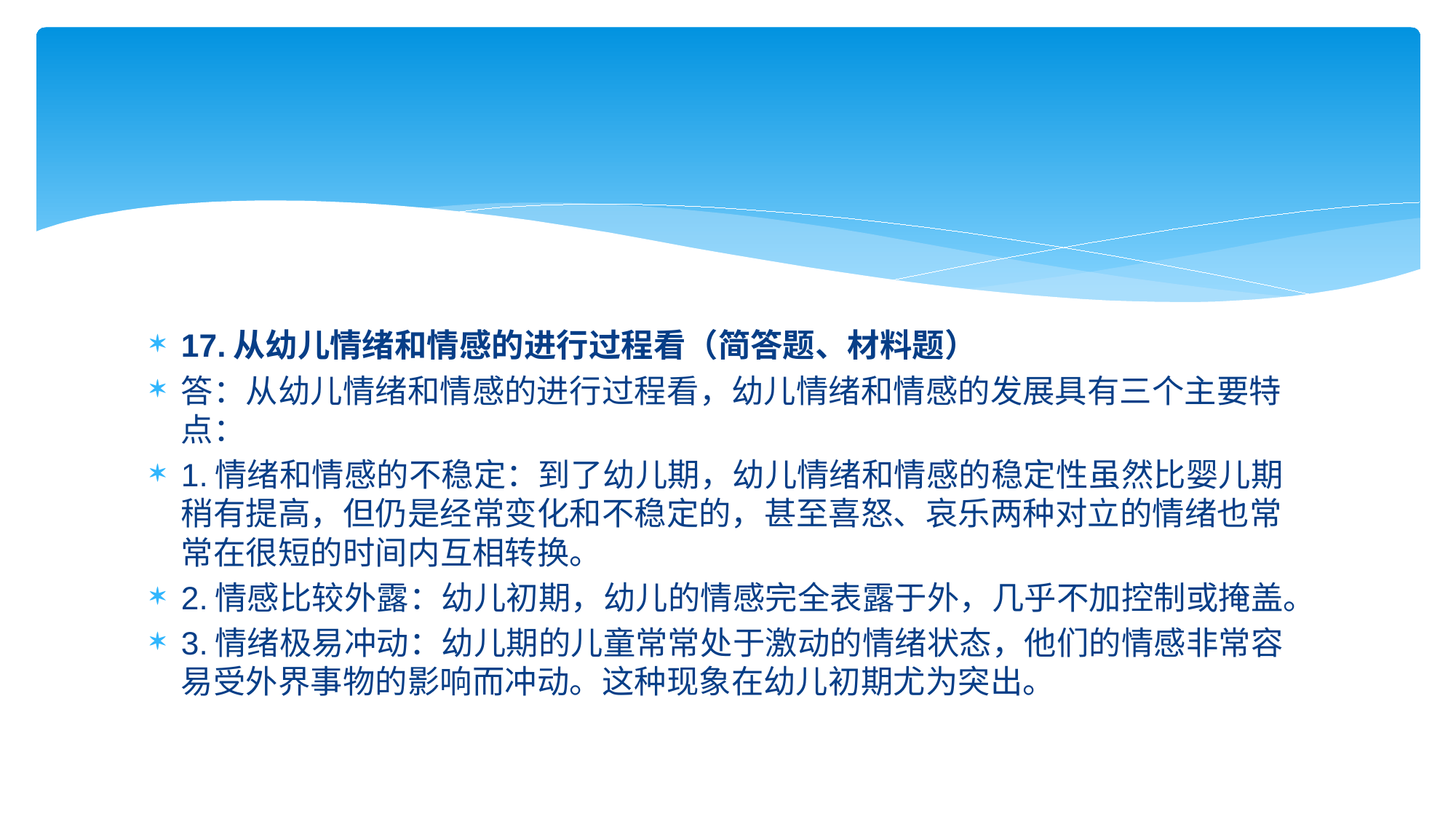

#
17.从幼儿情绪和情感的进行过程看（简答题、材料题）
答：从幼儿情绪和情感的进行过程看，幼儿情绪和情感的发展具有三个主要特点：
1.情绪和情感的不稳定：到了幼儿期，幼儿情绪和情感的稳定性虽然比婴儿期稍有提高，但仍是经常变化和不稳定的，甚至喜怒、哀乐两种对立的情绪也常常在很短的时间内互相转换。
2.情感比较外露：幼儿初期，幼儿的情感完全表露于外，几乎不加控制或掩盖。
3.情绪极易冲动：幼儿期的儿童常常处于激动的情绪状态，他们的情感非常容易受外界事物的影响而冲动。这种现象在幼儿初期尤为突出。